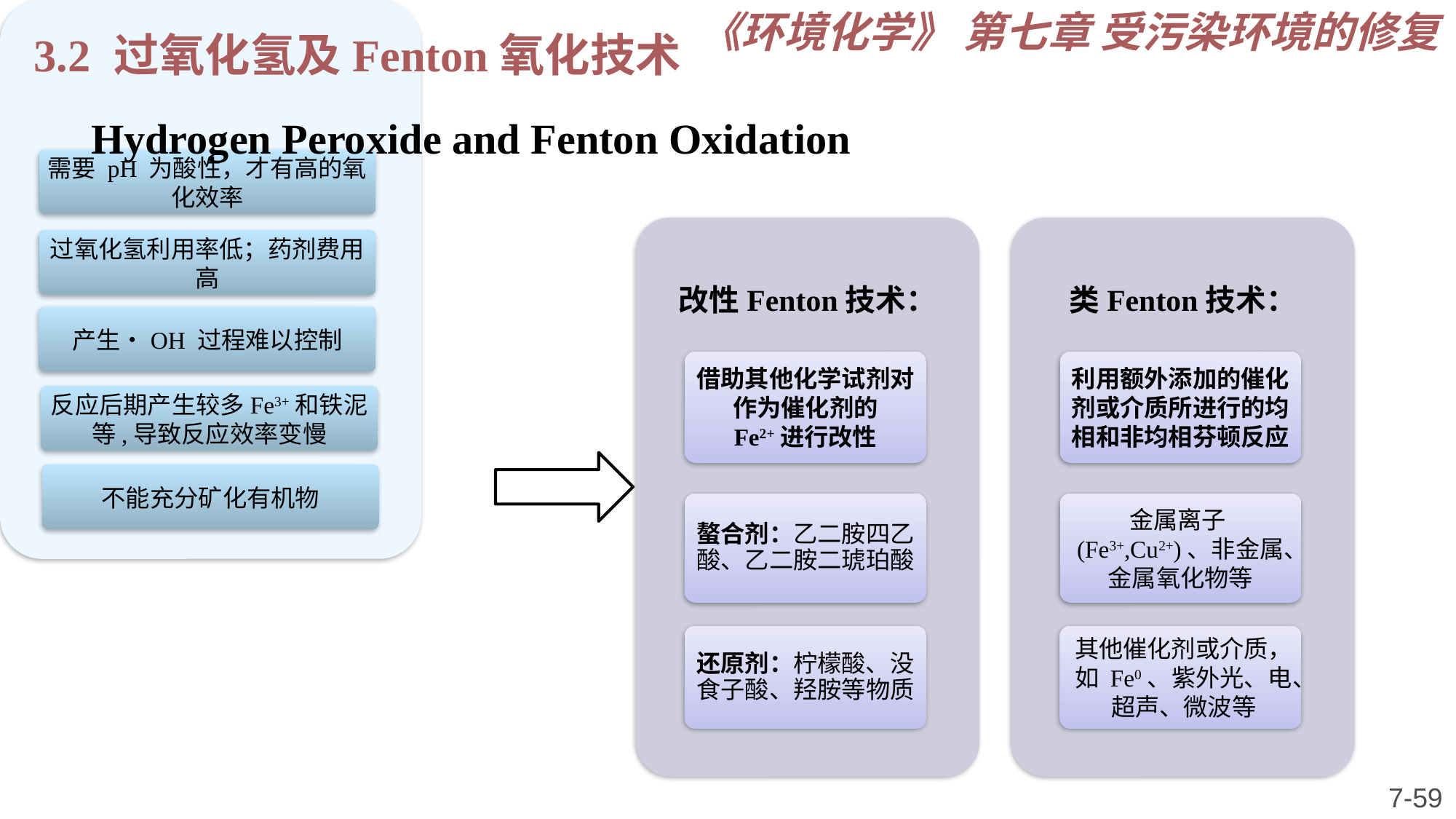

《环境化学》 第七章 受污染环境的修复
3.2 过氧化氢及Fenton氧化技术
     Hydrogen Peroxide and Fenton Oxidation
普通Fenton法缺陷：
需要 pH 为酸性，才有高的氧化效率
过氧化氢利用率低；药剂费用高
产生•OH 过程难以控制
反应后期产生较多Fe3+和铁泥等,导致反应效率变慢
不能充分矿化有机物

改性Fenton技术：

类Fenton技术：

借助其他化学试剂对作为催化剂的 Fe2+进行改性

利用额外添加的催化剂或介质所进行的均相和非均相芬顿反应

螯合剂：乙二胺四乙酸、乙二胺二琥珀酸

金属离子(Fe3+,Cu2+)、非金属、金属氧化物等

还原剂：柠檬酸、没食子酸、羟胺等物质

其他催化剂或介质，如 Fe0、紫外光、电、超声、微波等
7-59